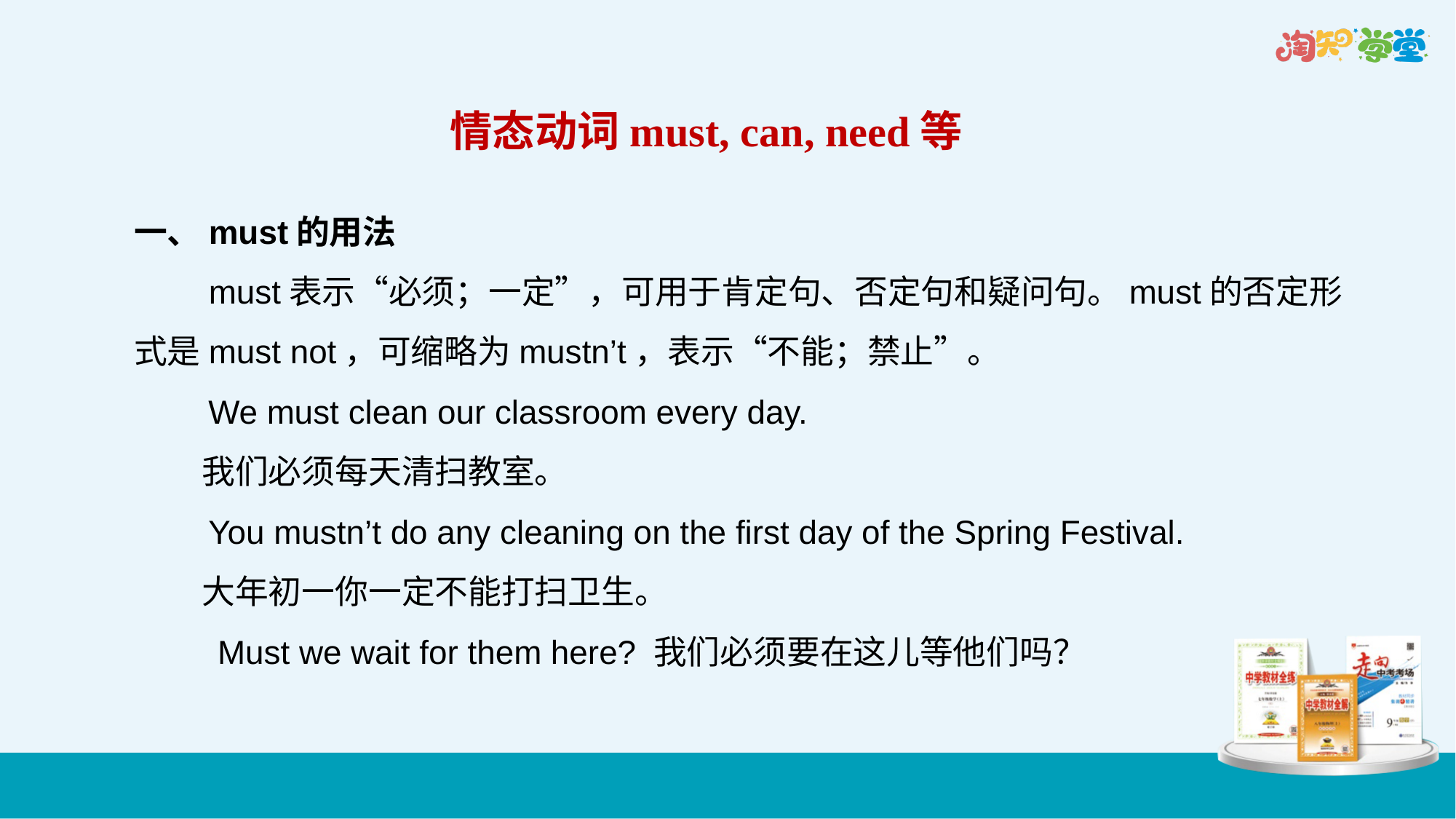

情态动词must, can, need等
一、must的用法
　　must表示“必须；一定”，可用于肯定句、否定句和疑问句。must的否定形式是must not，可缩略为mustn’t，表示“不能；禁止”。
        We must clean our classroom every day.
        我们必须每天清扫教室。
        You mustn’t do any cleaning on the first day of the Spring Festival.
        大年初一你一定不能打扫卫生。
         Must we wait for them here? 我们必须要在这儿等他们吗？